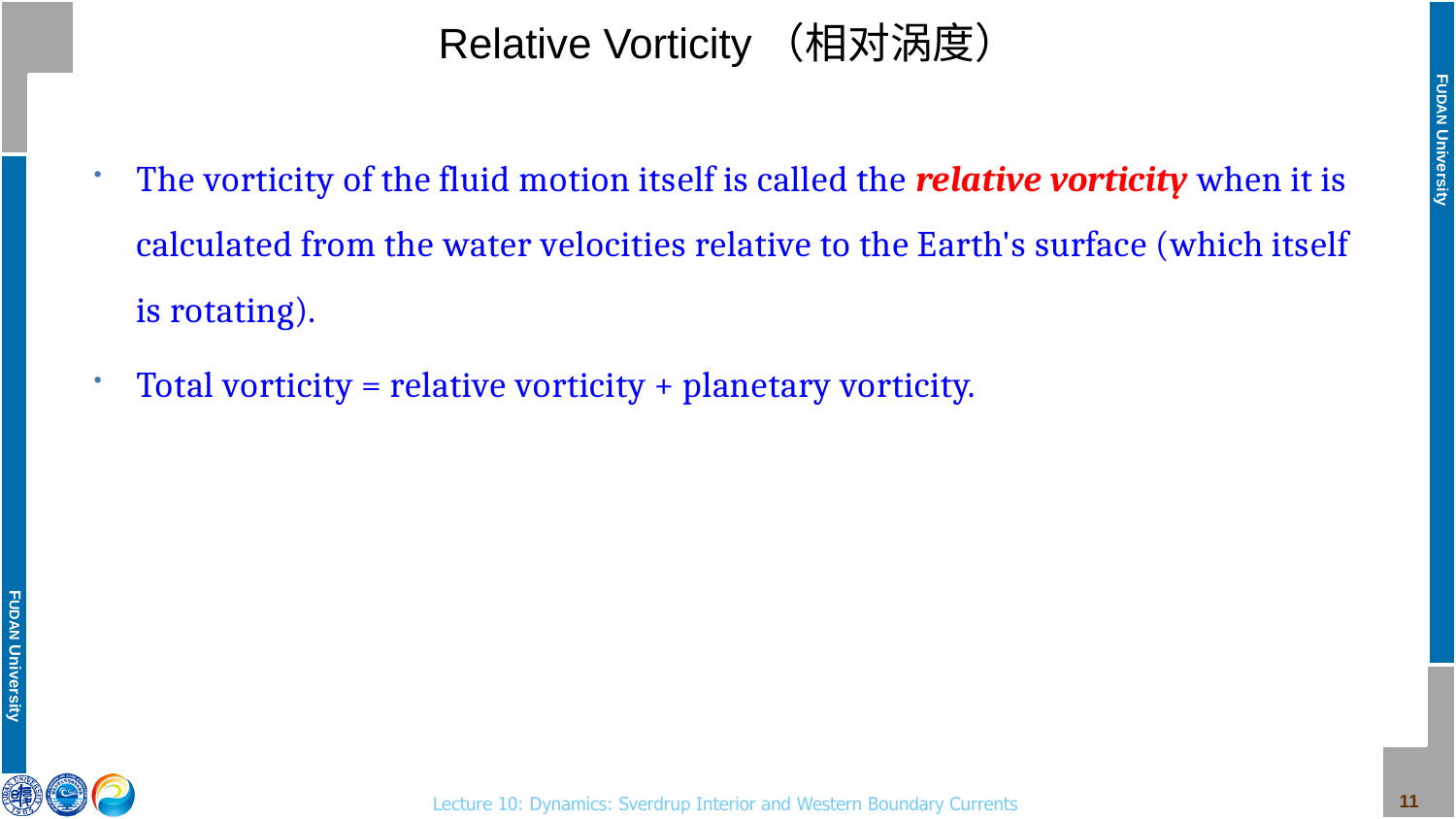

# Relative Vorticity（相对涡度）
The vorticity of the fluid motion itself is called the relative vorticity when it is calculated from the water velocities relative to the Earth's surface (which itself is rotating).
Total vorticity = relative vorticity + planetary vorticity.